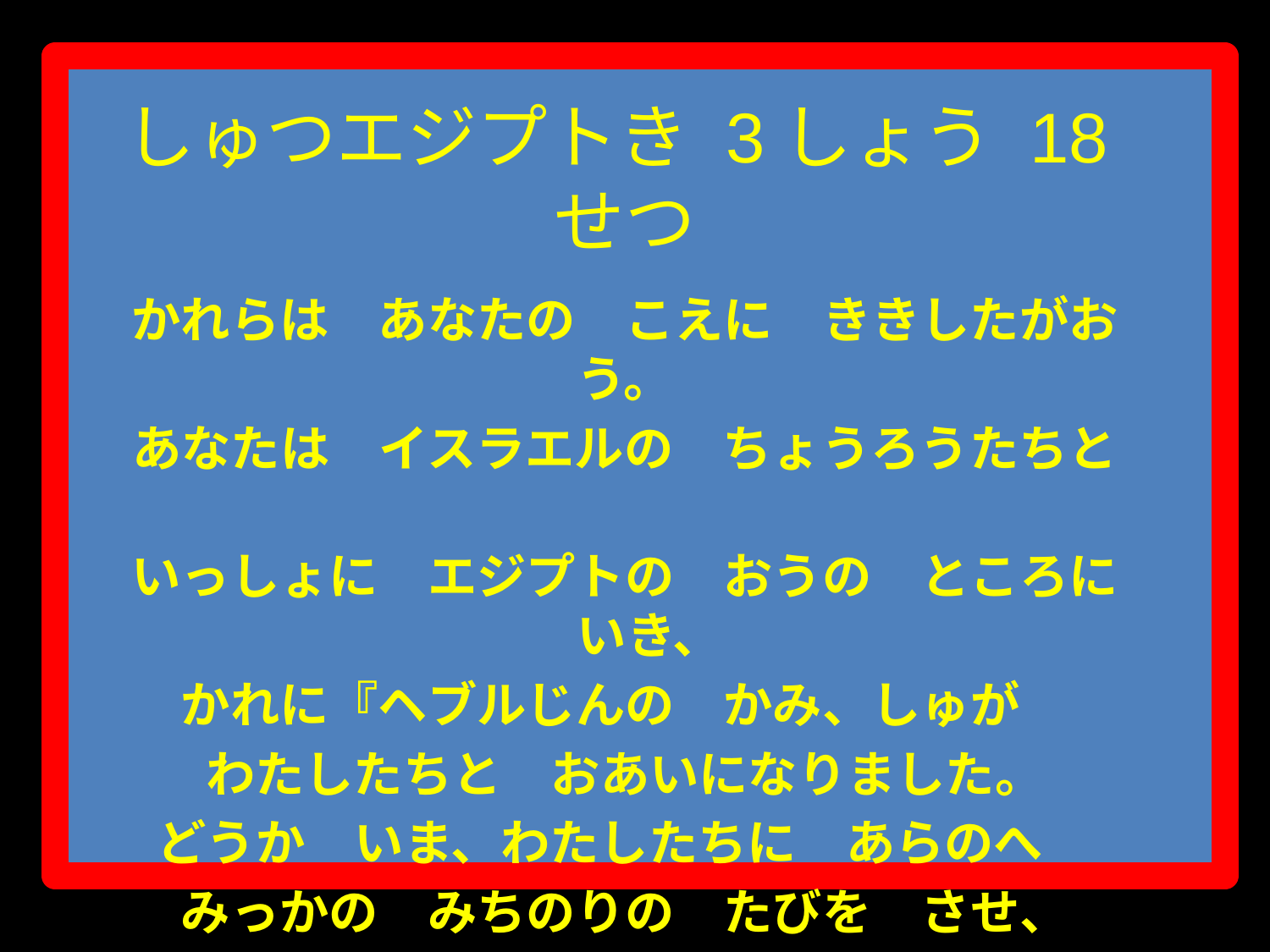

しゅつエジプトき 3しょう 18せつ

かれらは　あなたの　こえに　ききしたがおう。
あなたは　イスラエルの　ちょうろうたちと
いっしょに　エジプトの　おうの　ところに　いき、
かれに『ヘブルじんの　かみ、しゅが
わたしたちと　おあいになりました。
どうか　いま、わたしたちに　あらのへ
みっかの　みちのりの　たびを　させ、
わたしたちのかみ、しゅに　いけにえを
ささげさせて　ください』と　いえ。